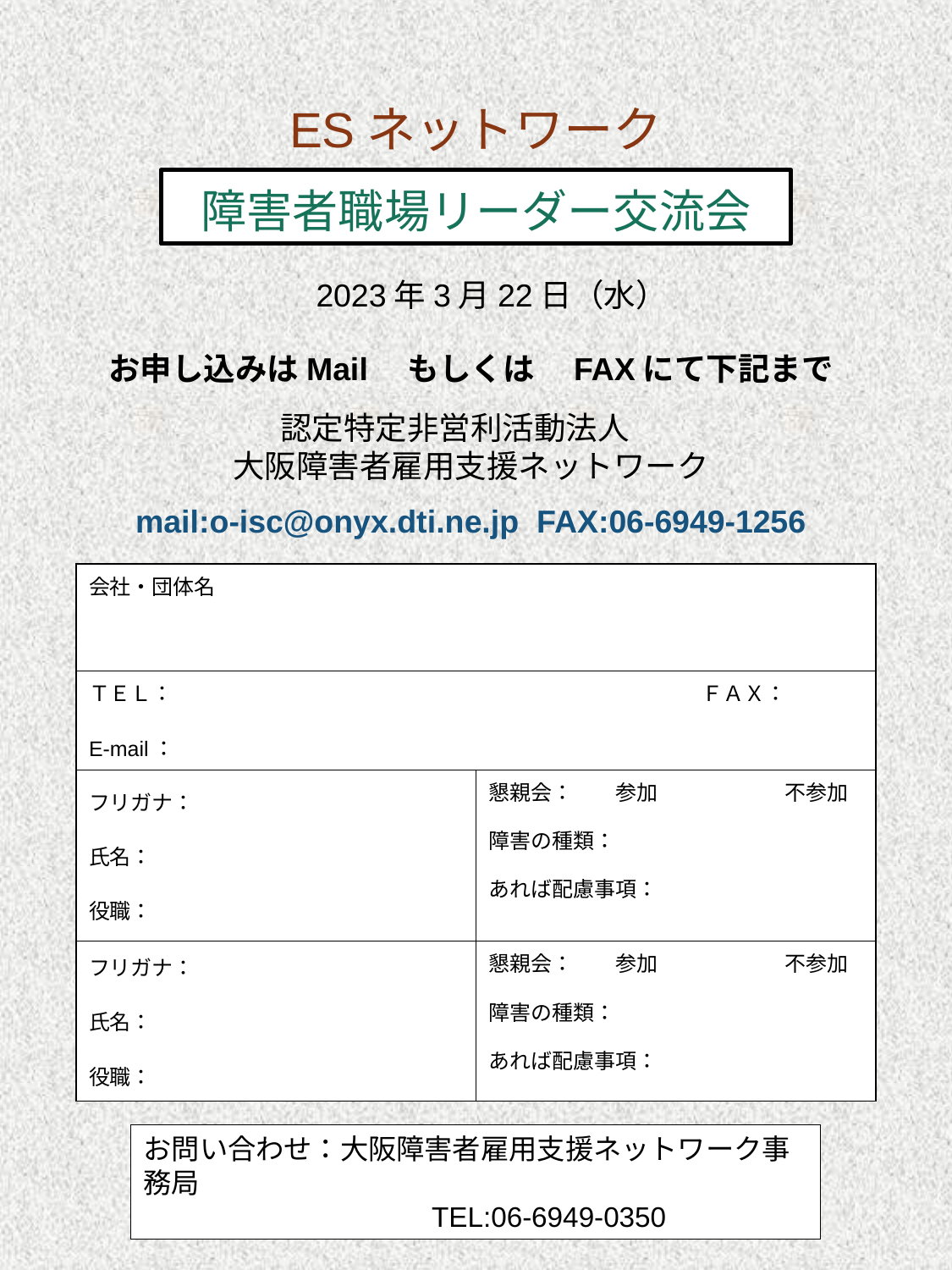

ESネットワーク
障害者職場リーダー交流会
2023年3月22日（水）
お申し込みはMail　もしくは　FAXにて下記まで

認定特定非営利活動法人
大阪障害者雇用支援ネットワーク

mail:o-isc@onyx.dti.ne.jp  FAX:06-6949-1256
| 会社・団体名 |  |
| --- | --- |
| ＴＥＬ：　　　　　　　　　　　　　　　　　　　　　　　　　ＦＡＸ： E-mail： |  |
| フリガナ： 氏名： 役職： | 懇親会：　　参加　　　　　　不参加 障害の種類： あれば配慮事項： |
| フリガナ： 氏名： 役職： | 懇親会：　　参加　　　　　　不参加 障害の種類： あれば配慮事項： |
お問い合わせ：大阪障害者雇用支援ネットワーク事務局
　　　　　　　　　　TEL:06-6949-0350